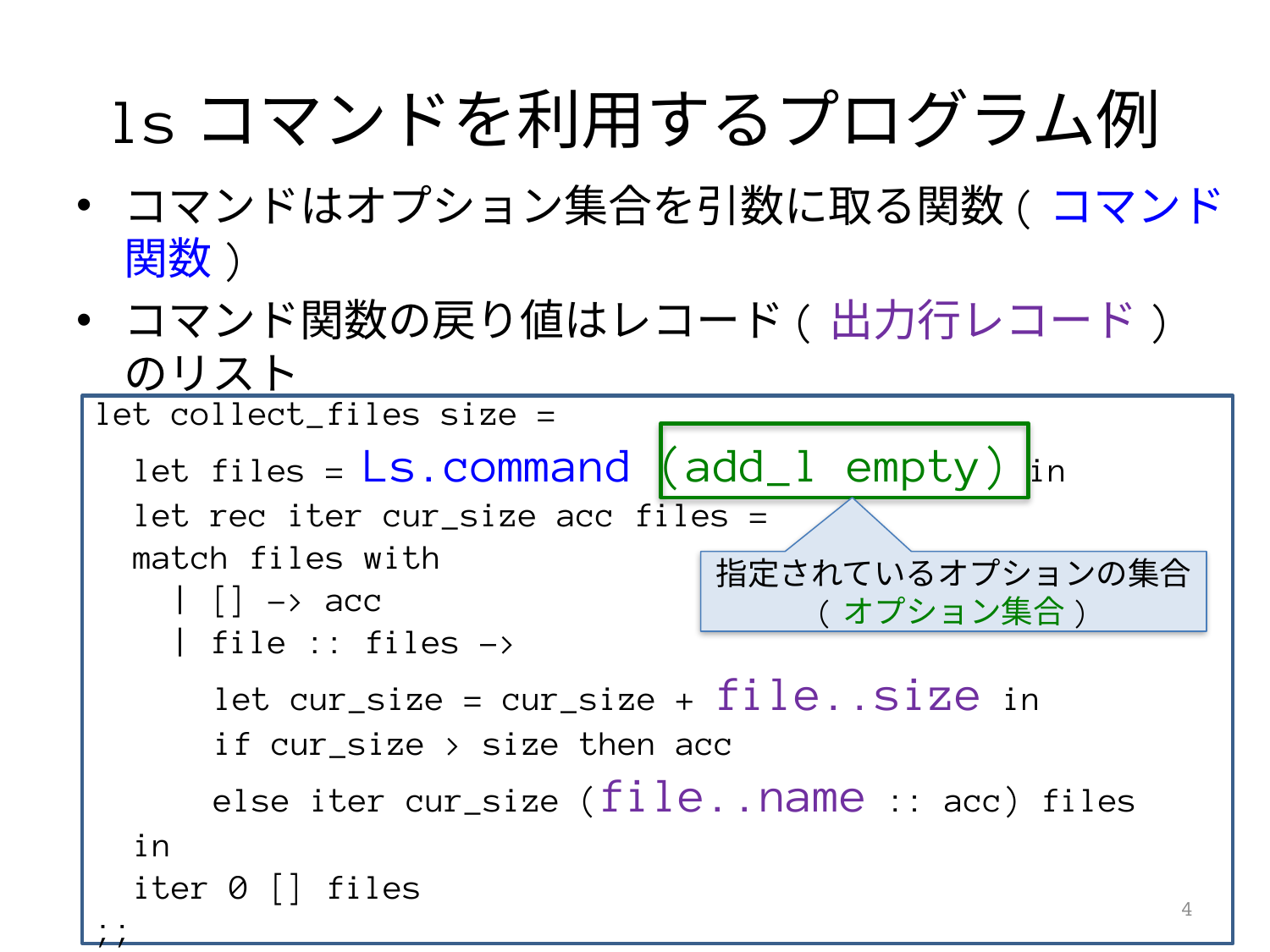

# lsコマンドを利用するプログラム例
コマンドはオプション集合を引数に取る関数(コマンド関数)
コマンド関数の戻り値はレコード(出力行レコード)
のリスト
let collect_files size =
  let files = Ls.command (add_l empty) in
  let rec iter cur_size acc files =
  match files with
    | [] -> acc
    | file :: files ->
    　　let cur_size = cur_size + file..size in
    　　if cur_size > size then acc
    　　else iter cur_size (file..name :: acc) files
  in
  iter 0 [] files
;;

指定されているオプションの集合
(オプション集合)
4